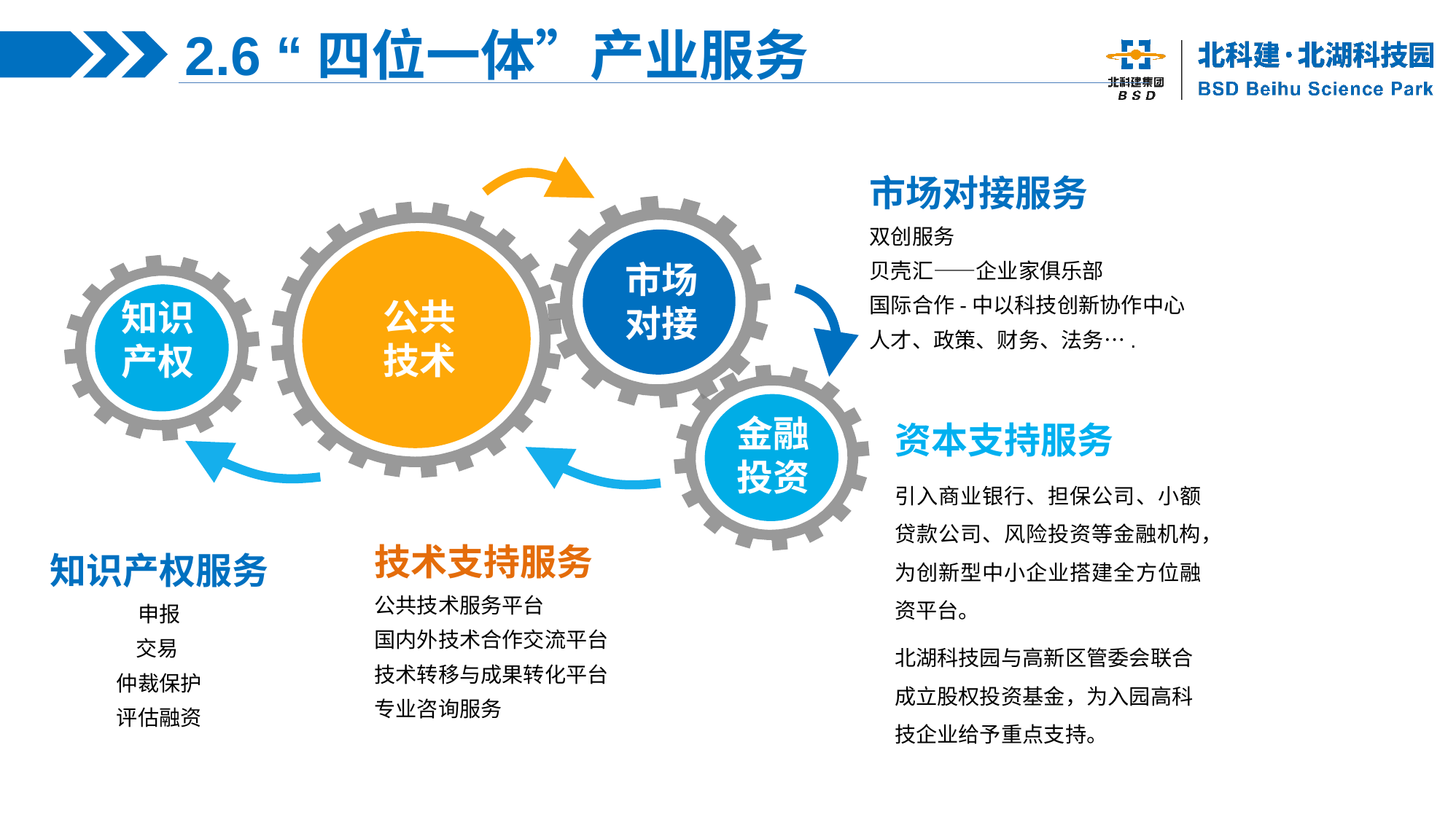

2.6 “四位一体”产业服务

市场对接服务
双创服务
贝壳汇——企业家俱乐部
国际合作-中以科技创新协作中心
人才、政策、财务、法务….

市场
对接

知识产权

公共
技术

资本支持服务
引入商业银行、担保公司、小额贷款公司、风险投资等金融机构，为创新型中小企业搭建全方位融资平台。
北湖科技园与高新区管委会联合成立股权投资基金，为入园高科技企业给予重点支持。

金融
投资
技术支持服务
公共技术服务平台
国内外技术合作交流平台
技术转移与成果转化平台
专业咨询服务
知识产权服务
申报
交易
仲裁保护
评估融资